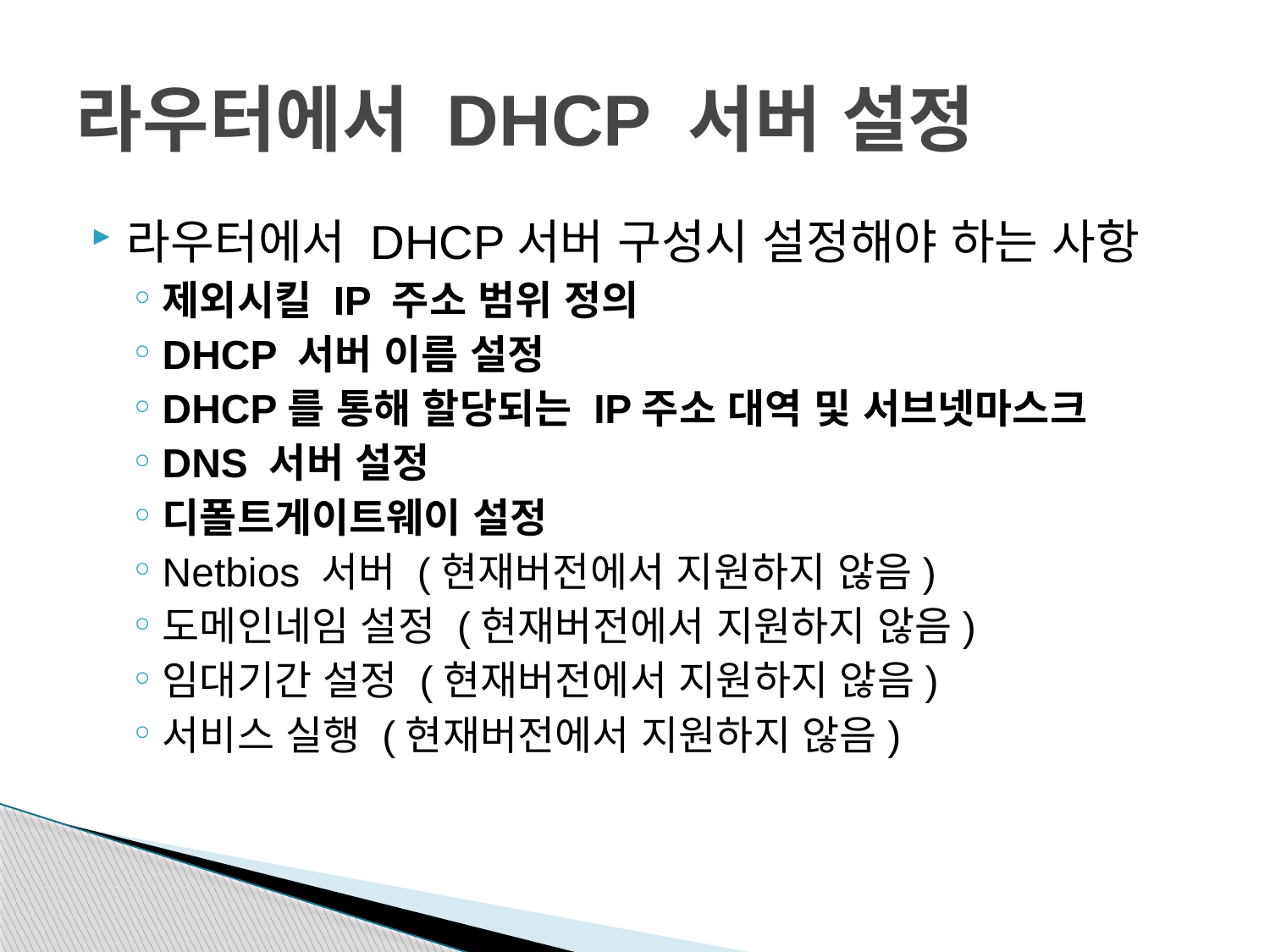

# 라우터에서 DHCP 서버 설정
라우터에서 DHCP서버 구성시 설정해야 하는 사항
제외시킬 IP 주소 범위 정의
DHCP 서버 이름 설정
DHCP를 통해 할당되는 IP주소 대역 및 서브넷마스크
DNS 서버 설정
디폴트게이트웨이 설정
Netbios 서버 (현재버전에서 지원하지 않음)
도메인네임 설정 (현재버전에서 지원하지 않음)
임대기간 설정 (현재버전에서 지원하지 않음)
서비스 실행 (현재버전에서 지원하지 않음)